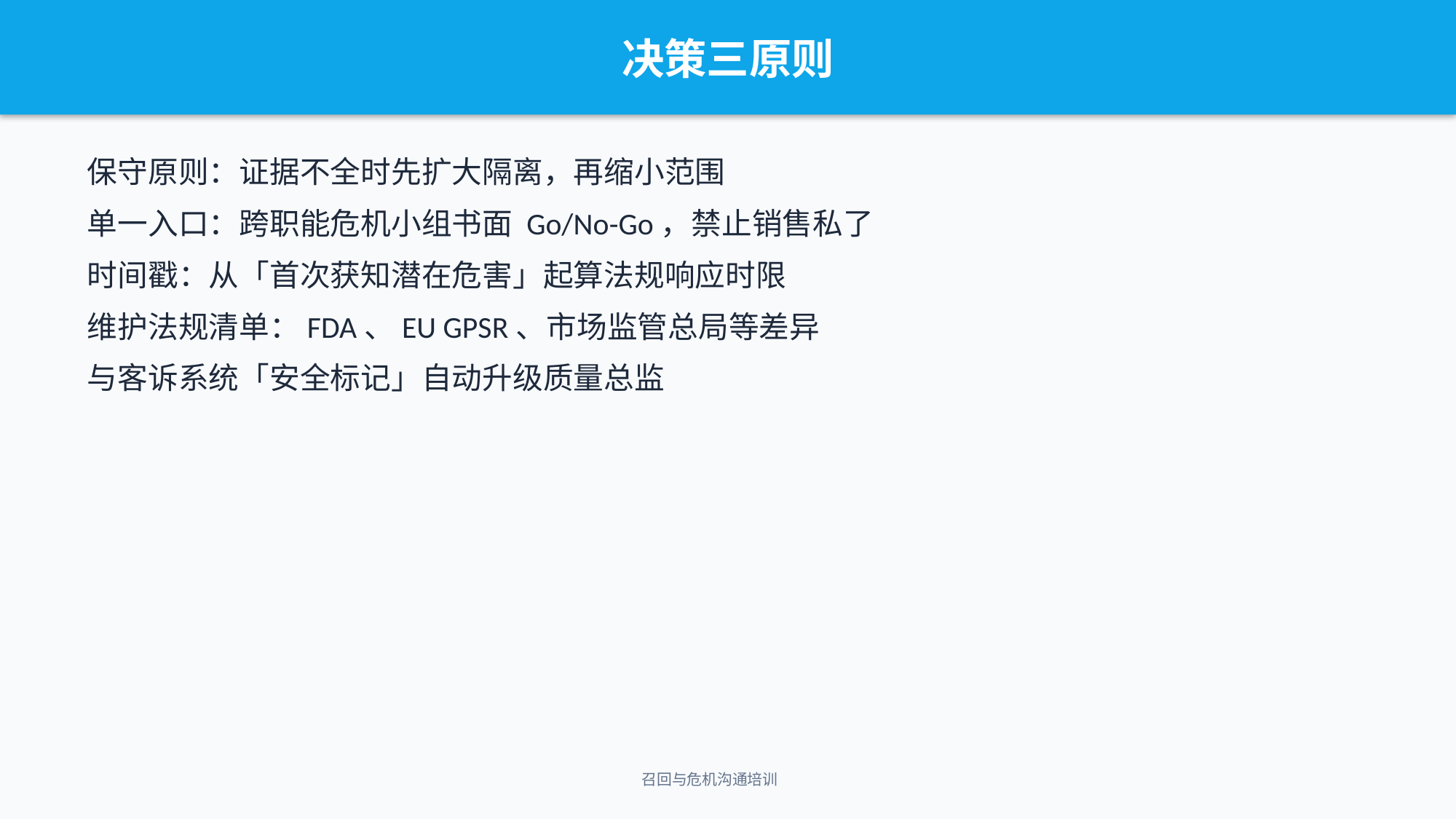

决策三原则
保守原则：证据不全时先扩大隔离，再缩小范围
单一入口：跨职能危机小组书面 Go/No-Go，禁止销售私了
时间戳：从「首次获知潜在危害」起算法规响应时限
维护法规清单：FDA、EU GPSR、市场监管总局等差异
与客诉系统「安全标记」自动升级质量总监
召回与危机沟通培训